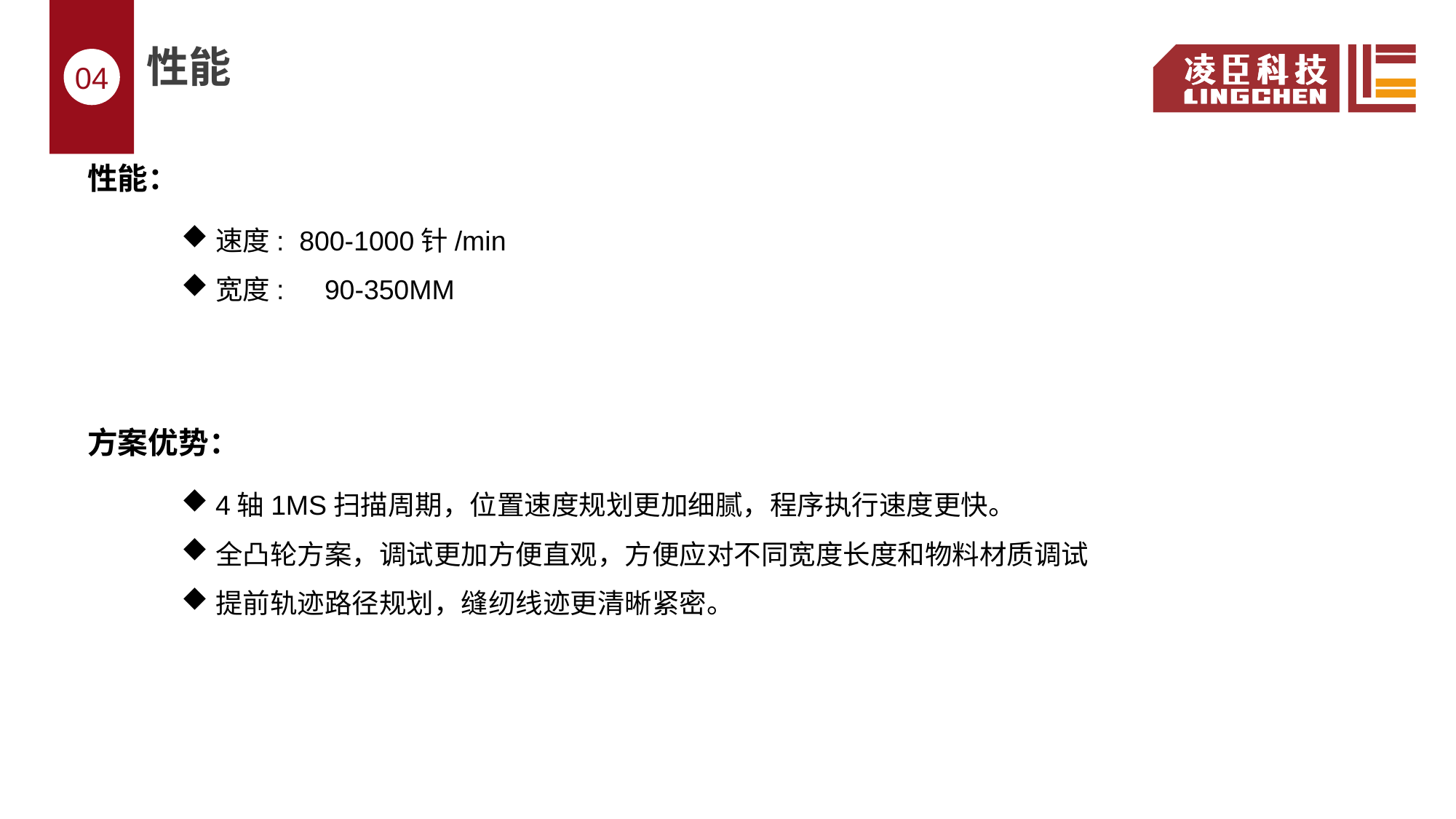

性能
04
性能：
速度:  800-1000针/min
宽度:	90-350MM

方案优势：
4轴1MS扫描周期，位置速度规划更加细腻，程序执行速度更快。
全凸轮方案，调试更加方便直观，方便应对不同宽度长度和物料材质调试
提前轨迹路径规划，缝纫线迹更清晰紧密。